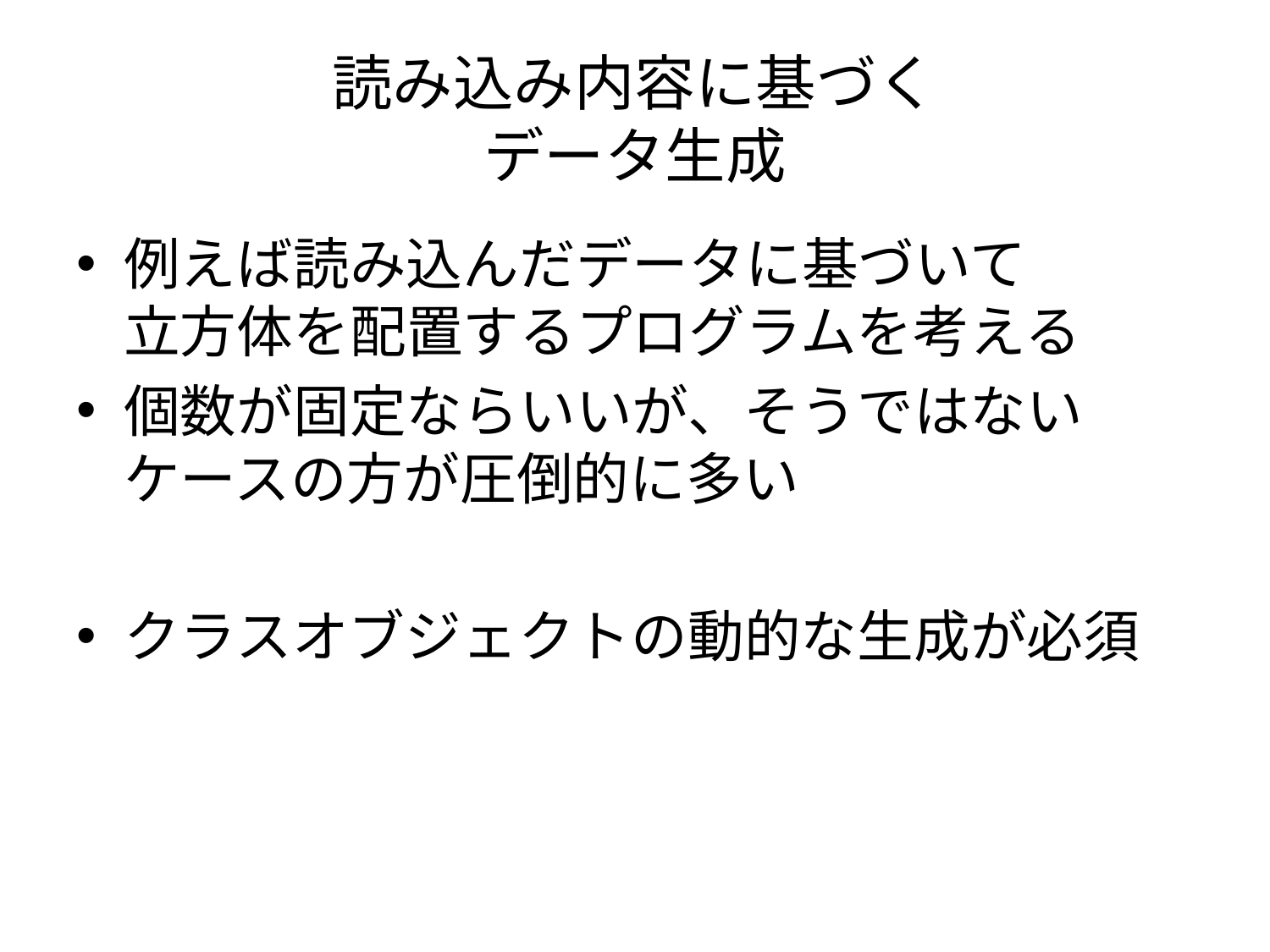

# 読み込み内容に基づく データ生成
例えば読み込んだデータに基づいて
立方体を配置するプログラムを考える
個数が固定ならいいが、そうではない
ケースの方が圧倒的に多い

クラスオブジェクトの動的な生成が必須